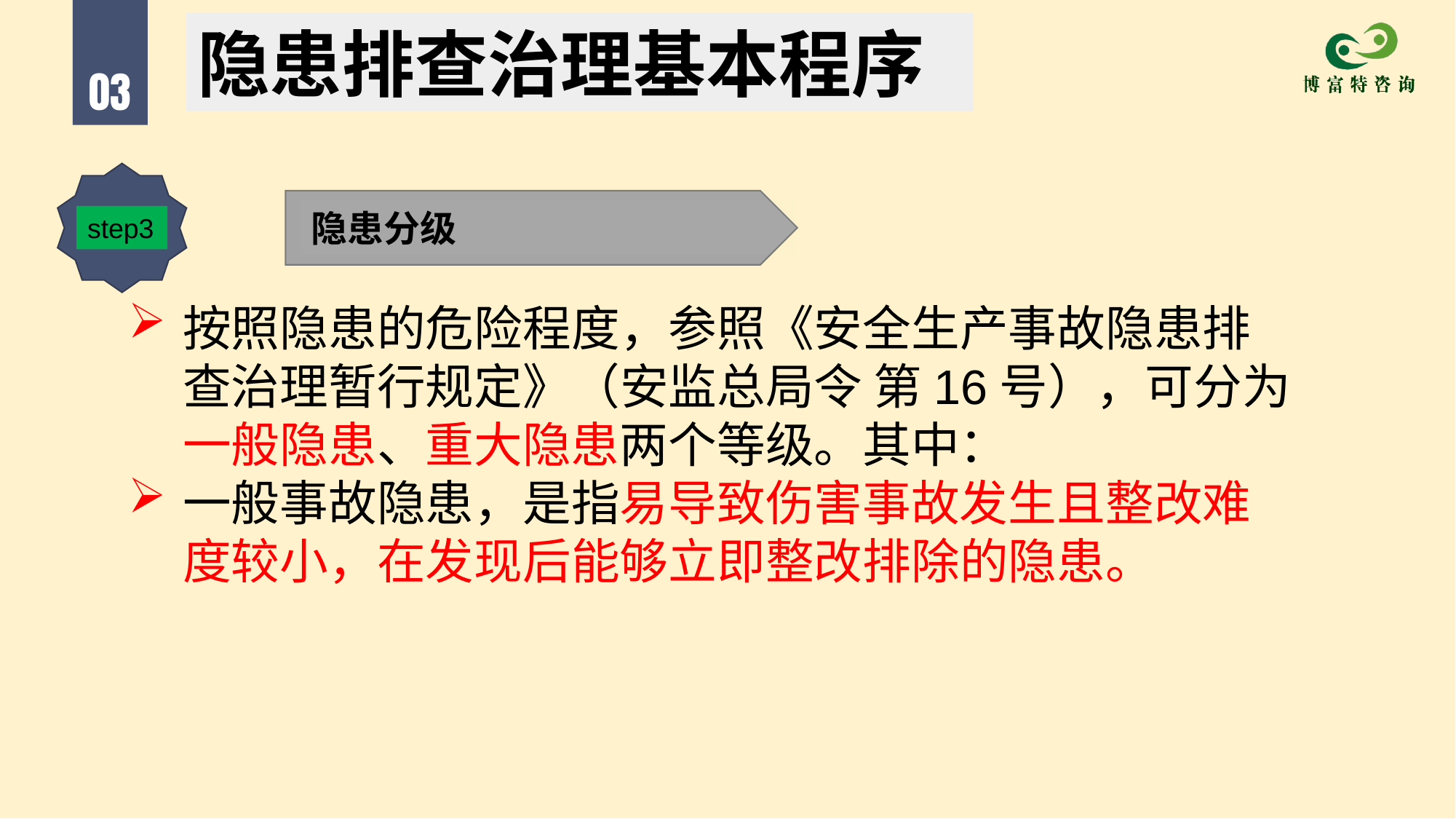

隐患排查治理基本程序
03

隐患分级
step3
按照隐患的危险程度，参照《安全生产事故隐患排查治理暂行规定》（安监总局令 第16号），可分为一般隐患、重大隐患两个等级。其中：
一般事故隐患，是指易导致伤害事故发生且整改难度较小，在发现后能够立即整改排除的隐患。